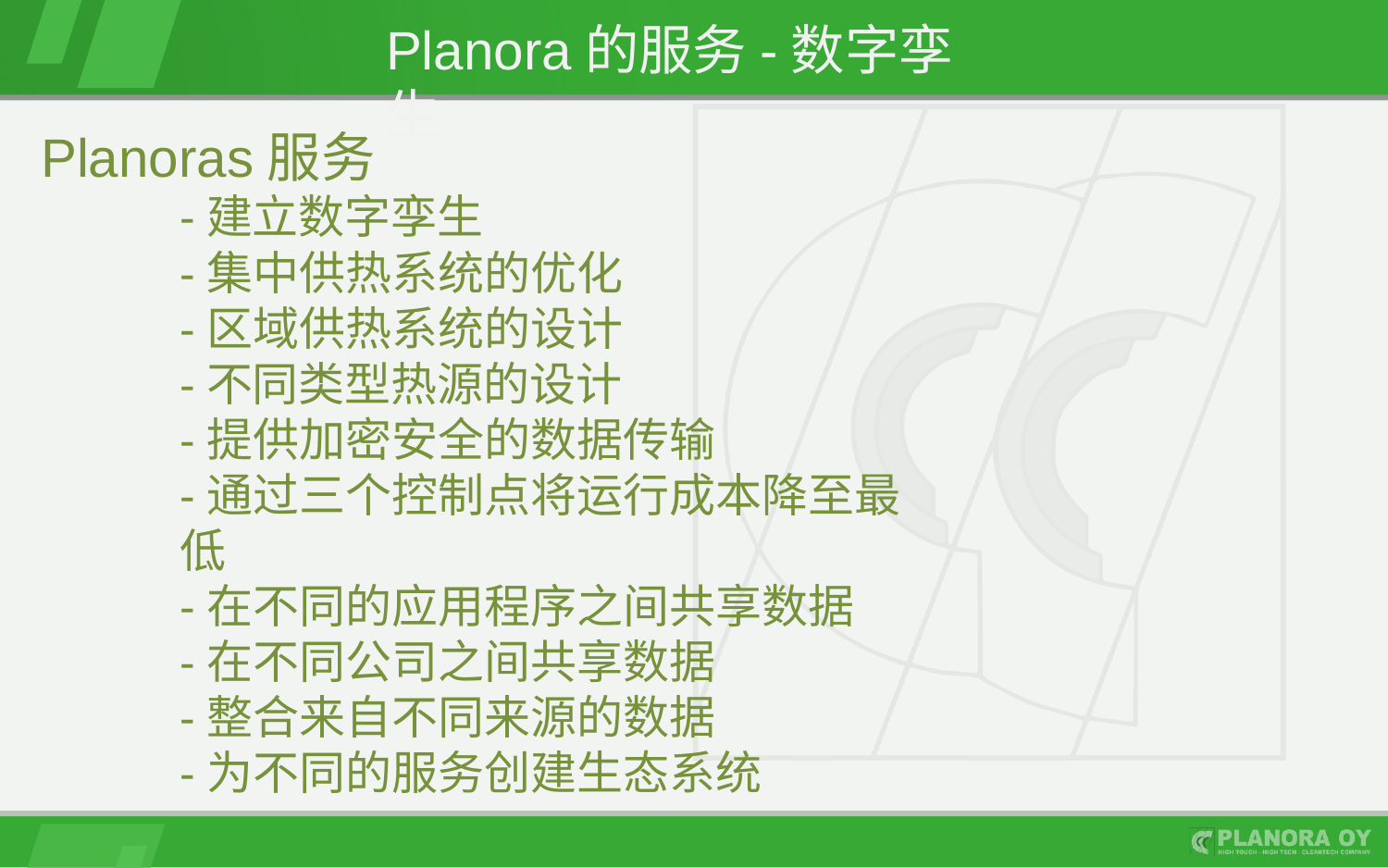

# Planora的服务-数字孪生
Planoras服务
-建立数字孪生
-集中供热系统的优化
-区域供热系统的设计
-不同类型热源的设计
-提供加密安全的数据传输
-通过三个控制点将运行成本降至最低
-在不同的应用程序之间共享数据
-在不同公司之间共享数据
-整合来自不同来源的数据
-为不同的服务创建生态系统